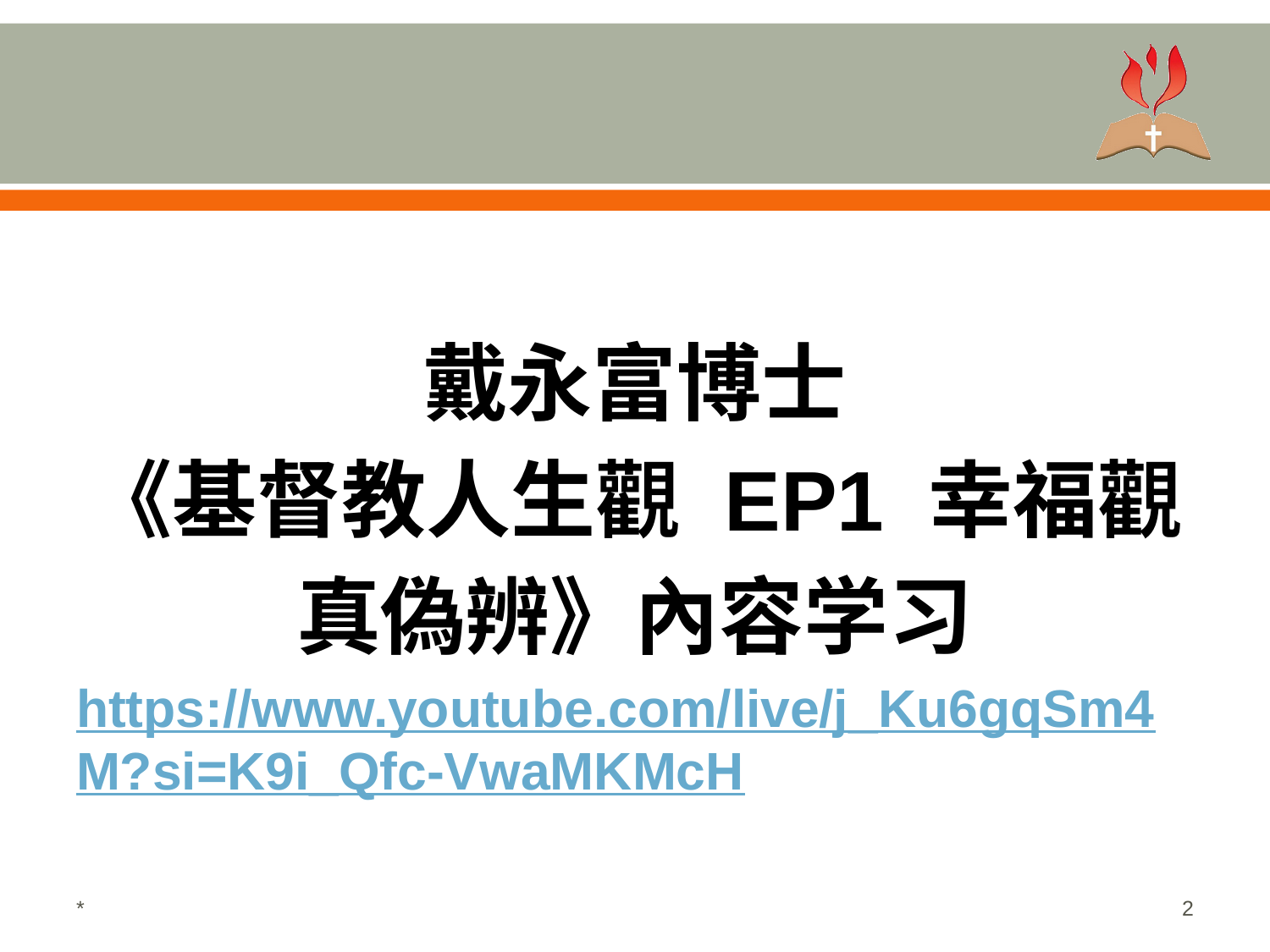

#

戴永富博士
《基督教人生觀 EP1 幸福觀真偽辨》內容学习
https://www.youtube.com/live/j_Ku6gqSm4M?si=K9i_Qfc-VwaMKMcH

*
2